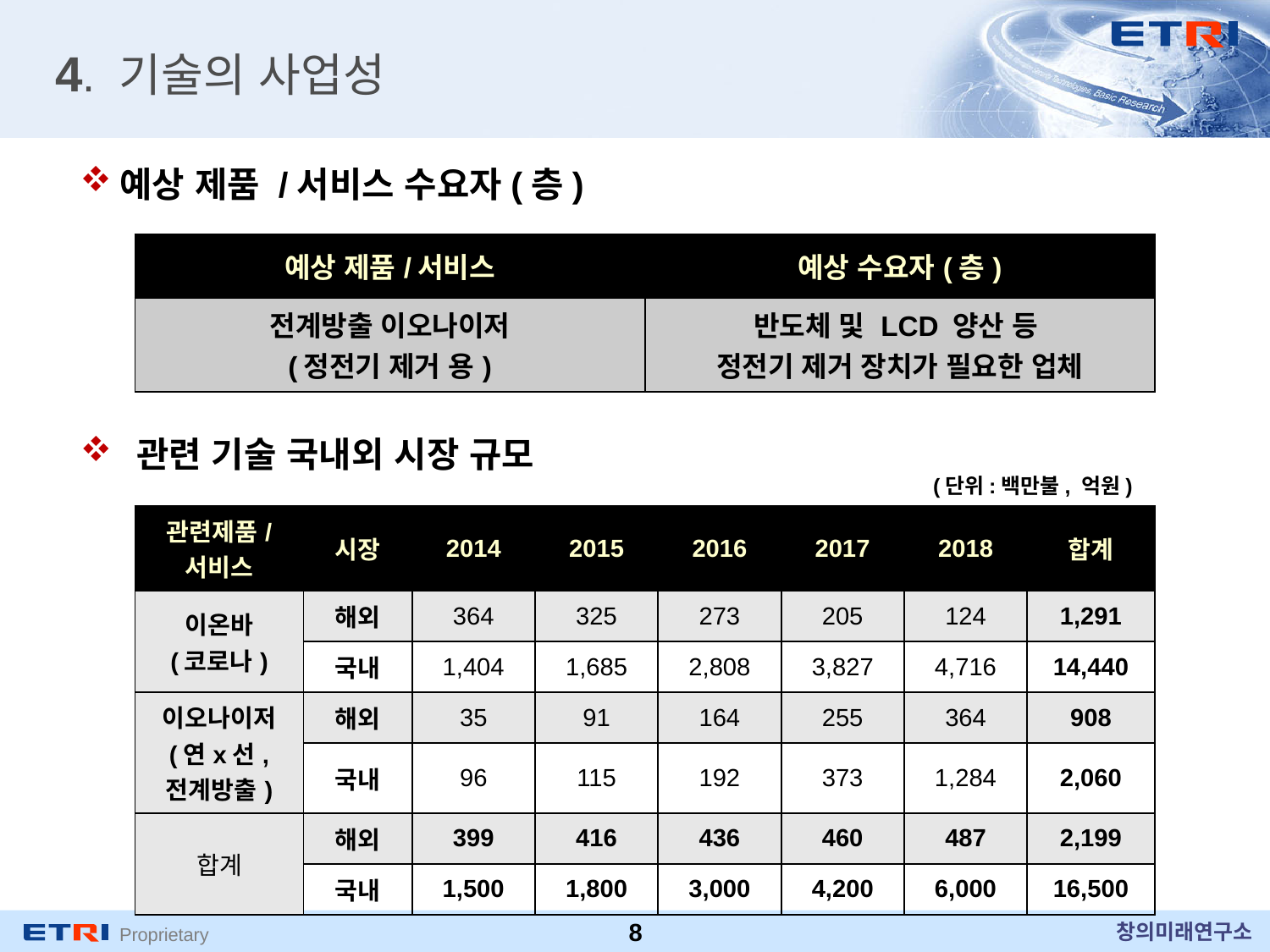

# 4. 기술의 사업성
예상 제품 /서비스 수요자(층)
| 예상 제품/서비스 | 예상 수요자(층) |
| --- | --- |
| 전계방출 이오나이저 (정전기 제거 용) | 반도체 및 LCD 양산 등 정전기 제거 장치가 필요한 업체 |
 관련 기술 국내외 시장 규모
(단위:백만불, 억원)
| 관련제품/ 서비스 | 시장 | 2014 | 2015 | 2016 | 2017 | 2018 | 합계 |
| --- | --- | --- | --- | --- | --- | --- | --- |
| 이온바 (코로나) | 해외 | 364 | 325 | 273 | 205 | 124 | 1,291 |
|  | 국내 | 1,404 | 1,685 | 2,808 | 3,827 | 4,716 | 14,440 |
| 이오나이저 (연x선, 전계방출) | 해외 | 35 | 91 | 164 | 255 | 364 | 908 |
|  | 국내 | 96 | 115 | 192 | 373 | 1,284 | 2,060 |
| 합계 | 해외 | 399 | 416 | 436 | 460 | 487 | 2,199 |
|  | 국내 | 1,500 | 1,800 | 3,000 | 4,200 | 6,000 | 16,500 |
8
창의미래연구소